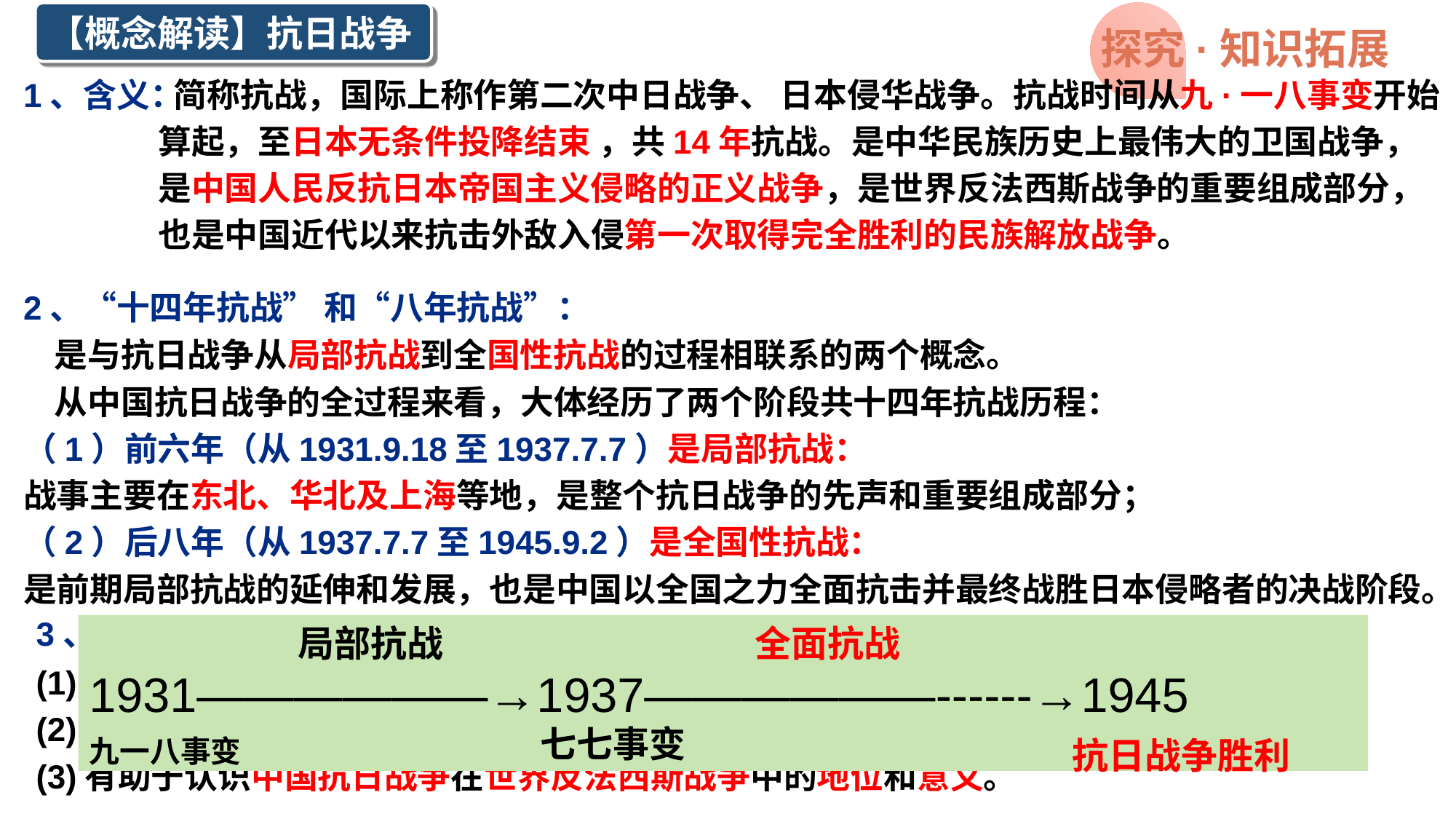

探究·知识拓展
【概念解读】抗日战争
1、含义：
 简称抗战，国际上称作第二次中日战争、 日本侵华战争。抗战时间从九·一八事变开始算起，至日本无条件投降结束 ，共14年抗战。是中华民族历史上最伟大的卫国战争，是中国人民反抗日本帝国主义侵略的正义战争，是世界反法西斯战争的重要组成部分，也是中国近代以来抗击外敌入侵第一次取得完全胜利的民族解放战争。
2、“十四年抗战” 和“八年抗战”：
   是与抗日战争从局部抗战到全国性抗战的过程相联系的两个概念。
   从中国抗日战争的全过程来看，大体经历了两个阶段共十四年抗战历程：
（1）前六年（从1931.9.18至1937.7.7）是局部抗战：
战事主要在东北、华北及上海等地，是整个抗日战争的先声和重要组成部分；
（2）后八年（从1937.7.7至1945.9.2）是全国性抗战：
是前期局部抗战的延伸和发展，也是中国以全国之力全面抗击并最终战胜日本侵略者的决战阶段。
3、“十四年抗战”概念的意义：

1931——————→1937——————------→1945
局部抗战
全面抗战
(1)有利于全面了解中国人民的抗日战争全过程；
(2)有助于理解日本侵华本质和危害；
(3)有助于认识中国抗日战争在世界反法西斯战争中的地位和意义。
七七事变
九一八事变
抗日战争胜利